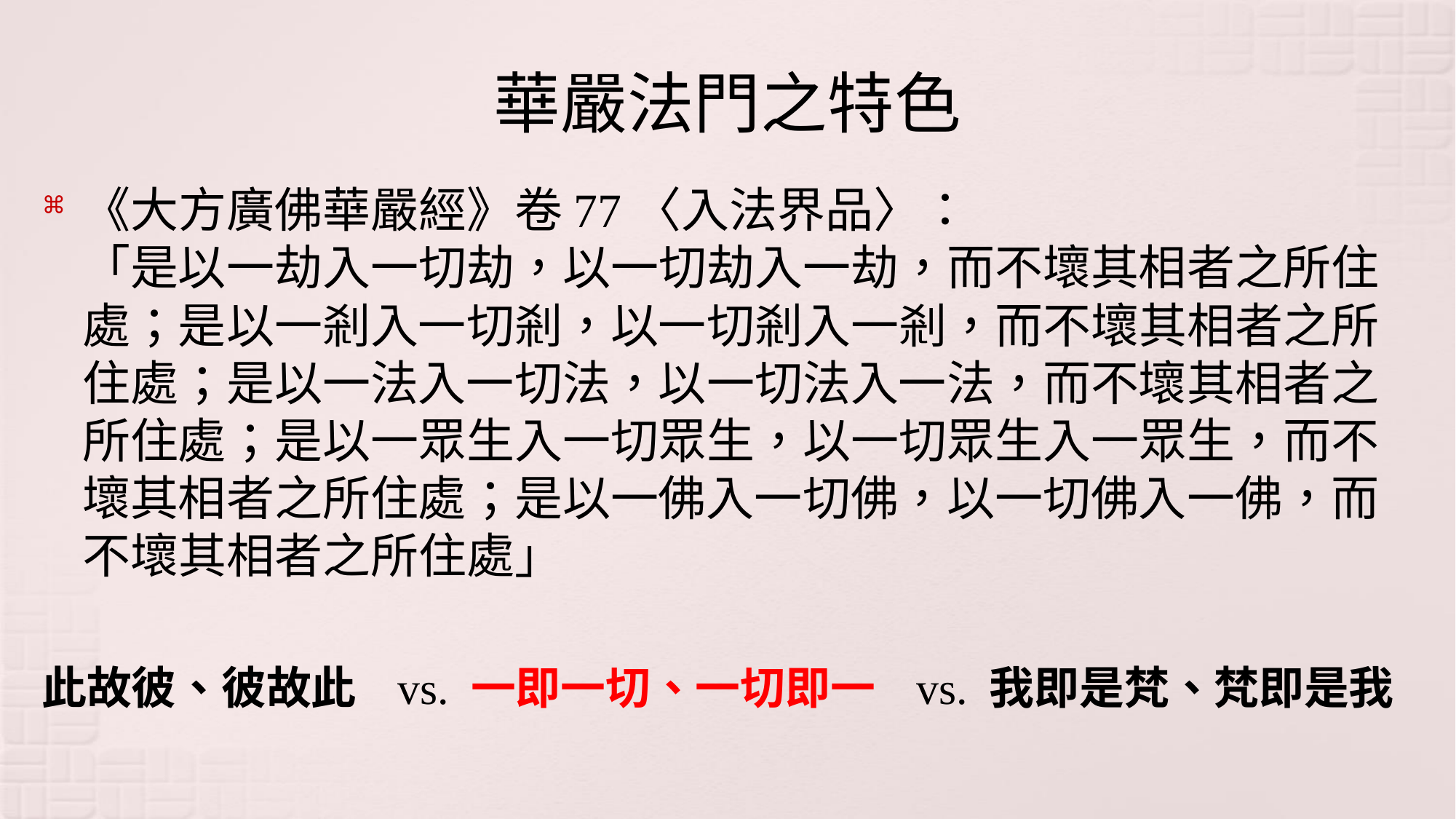

# 華嚴法門之特色
《大方廣佛華嚴經》卷77〈入法界品〉：
「是以一劫入一切劫，以一切劫入一劫，而不壞其相者之所住處；是以一剎入一切剎，以一切剎入一剎，而不壞其相者之所住處；是以一法入一切法，以一切法入一法，而不壞其相者之所住處；是以一眾生入一切眾生，以一切眾生入一眾生，而不壞其相者之所住處；是以一佛入一切佛，以一切佛入一佛，而不壞其相者之所住處」

此故彼、彼故此   vs. 一即一切、一切即一   vs. 我即是梵、梵即是我